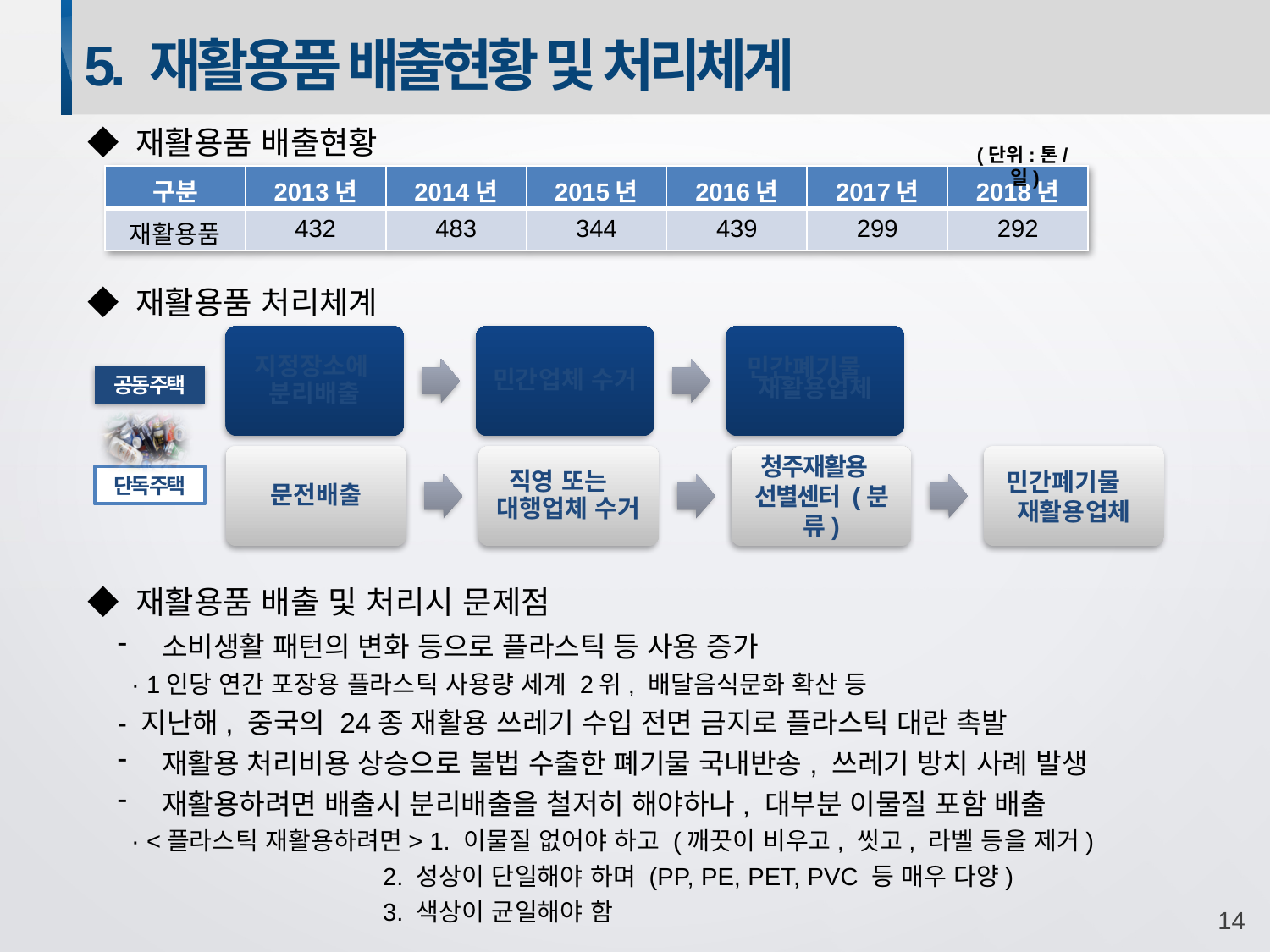

5. 재활용품 배출현황 및 처리체계
◆ 재활용품 배출현황
(단위:톤/일)
| 구분 | 2013년 | 2014년 | 2015년 | 2016년 | 2017년 | 2018년 |
| --- | --- | --- | --- | --- | --- | --- |
| 재활용품 | 432 | 483 | 344 | 439 | 299 | 292 |
◆ 재활용품 처리체계
지정장소에  분리배출

민간업체 수거

민간폐기물    재활용업체
공동주택

문전배출

직영 또는    대행업체 수거

청주재활용    선별센터 (분류)

민간폐기물    재활용업체
단독주택
◆ 재활용품 배출 및 처리시 문제점
 소비생활 패턴의 변화 등으로 플라스틱 등 사용 증가
  · 1인당 연간 포장용 플라스틱 사용량 세계 2위, 배달음식문화 확산 등
- 지난해, 중국의 24종 재활용 쓰레기 수입 전면 금지로 플라스틱 대란 촉발
 재활용 처리비용 상승으로 불법 수출한 폐기물 국내반송, 쓰레기 방치 사례 발생
 재활용하려면 배출시 분리배출을 철저히 해야하나, 대부분 이물질 포함 배출
  · <플라스틱 재활용하려면> 1. 이물질 없어야 하고 (깨끗이 비우고, 씻고, 라벨 등을 제거)
                                      2. 성상이 단일해야 하며 (PP, PE, PET, PVC 등 매우 다양)
                                      3. 색상이 균일해야 함